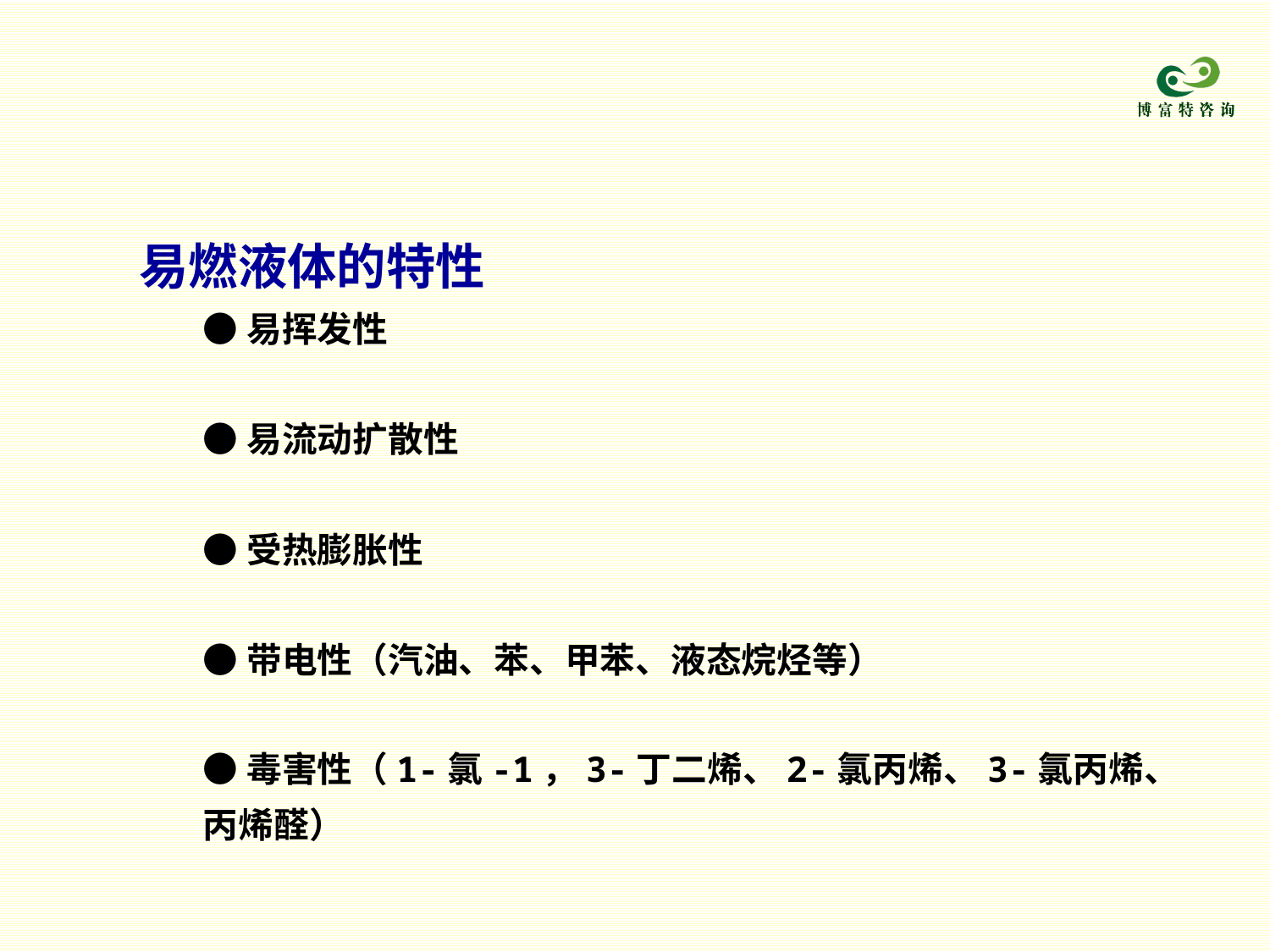

易燃液体的特性
●易挥发性

●易流动扩散性

●受热膨胀性

●带电性（汽油、苯、甲苯、液态烷烃等）

●毒害性（1-氯-1，3-丁二烯、2-氯丙烯、3-氯丙烯、丙烯醛）